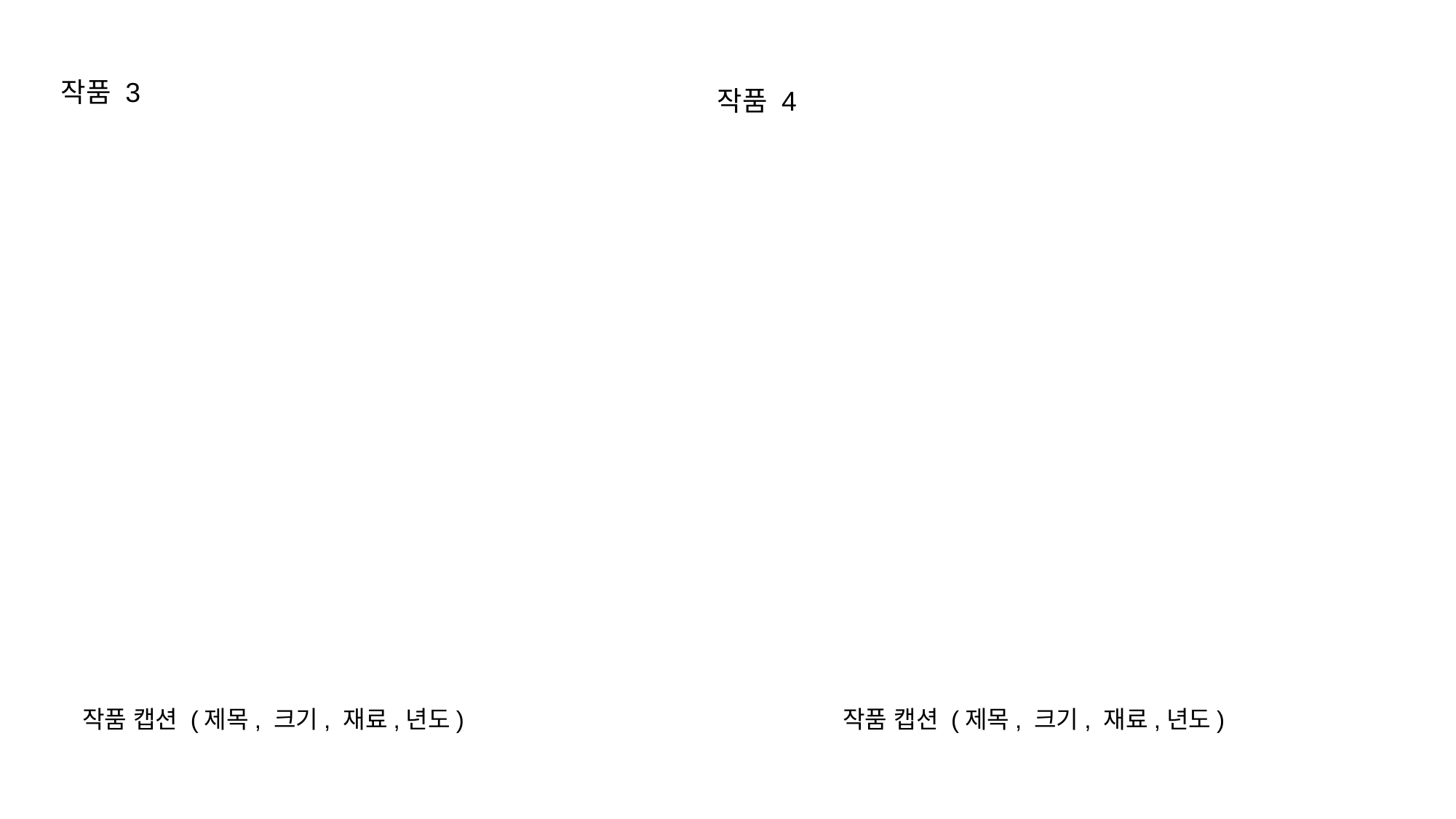

작품 3
작품 4
작품 캡션 (제목, 크기, 재료,년도)
작품 캡션 (제목, 크기, 재료,년도)